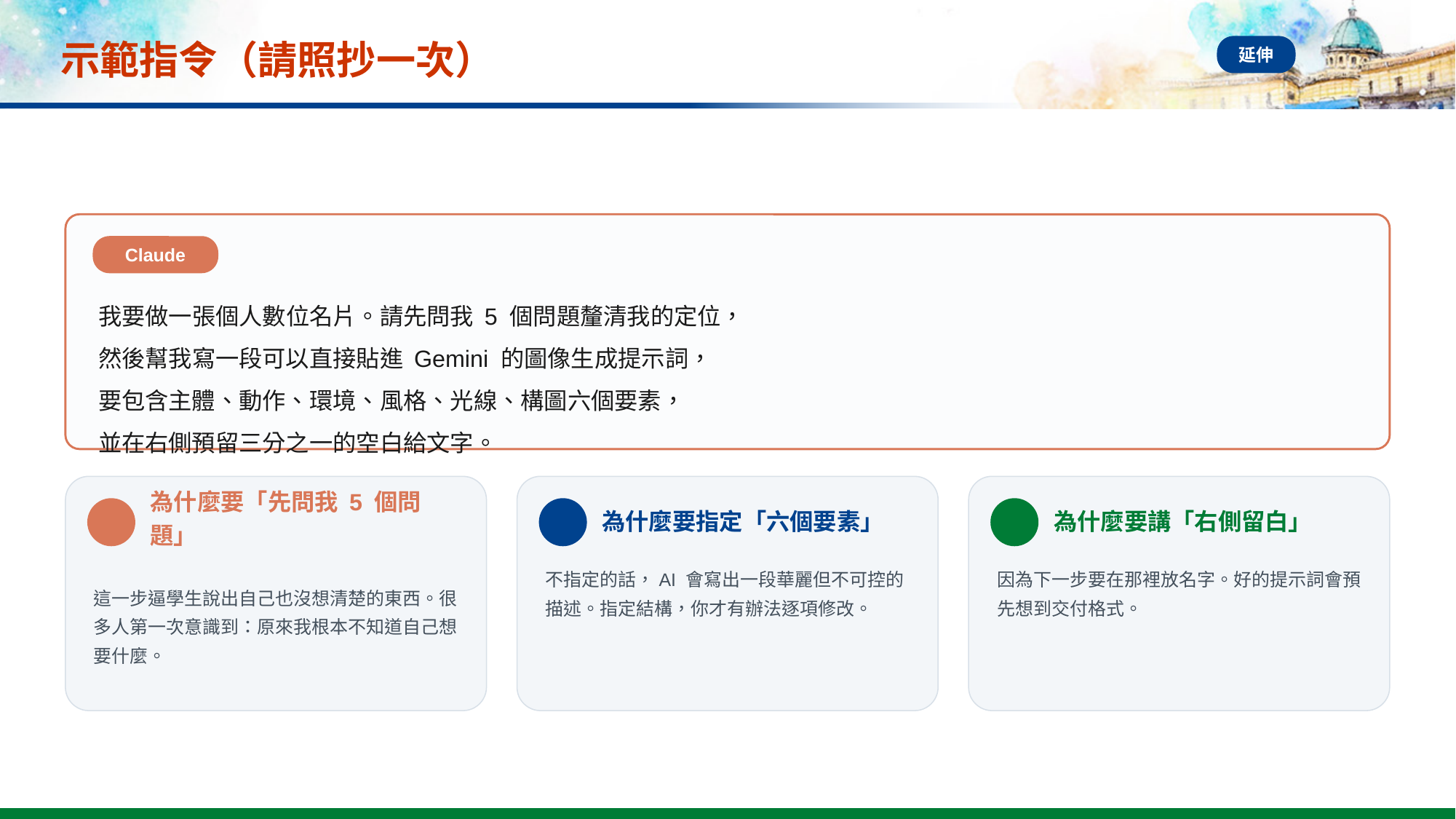

# 示範指令（請照抄一次）
延伸

Claude
我要做一張個人數位名片。請先問我 5 個問題釐清我的定位，
然後幫我寫一段可以直接貼進 Gemini 的圖像生成提示詞，
要包含主體、動作、環境、風格、光線、構圖六個要素，
並在右側預留三分之一的空白給文字。

為什麼要「先問我 5 個問題」

為什麼要指定「六個要素」
為什麼要講「右側留白」
不指定的話，AI 會寫出一段華麗但不可控的描述。指定結構，你才有辦法逐項修改。
因為下一步要在那裡放名字。好的提示詞會預先想到交付格式。
這一步逼學生說出自己也沒想清楚的東西。很多人第一次意識到：原來我根本不知道自己想要什麼。